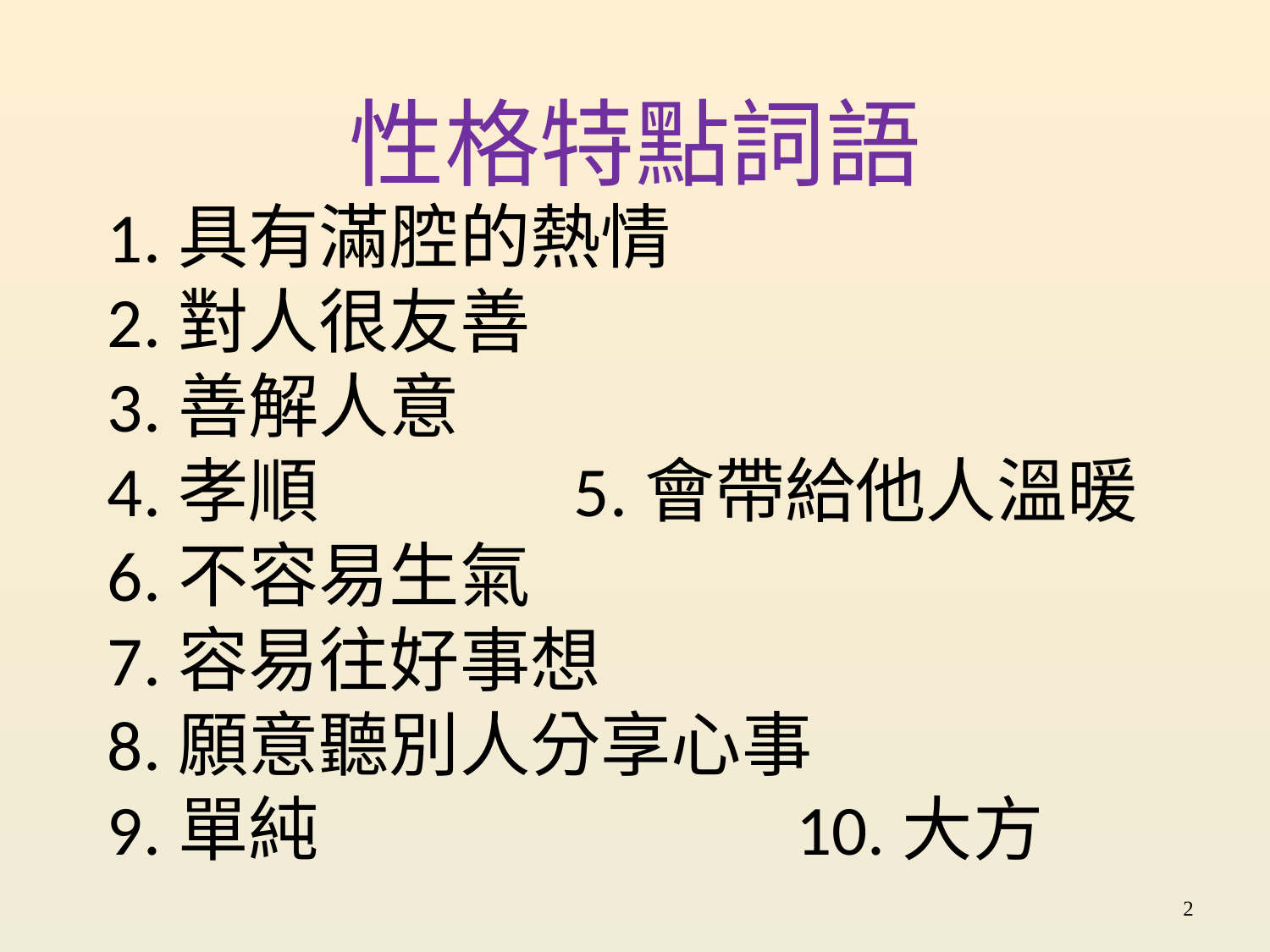

# 性格特點詞語
1.具有滿腔的熱情
2.對人很友善
3.善解人意
4.孝順               5.會帶給他人溫暖
6.不容易生氣
7.容易往好事想
8.願意聽別人分享心事
9.單純                             10.大方
2